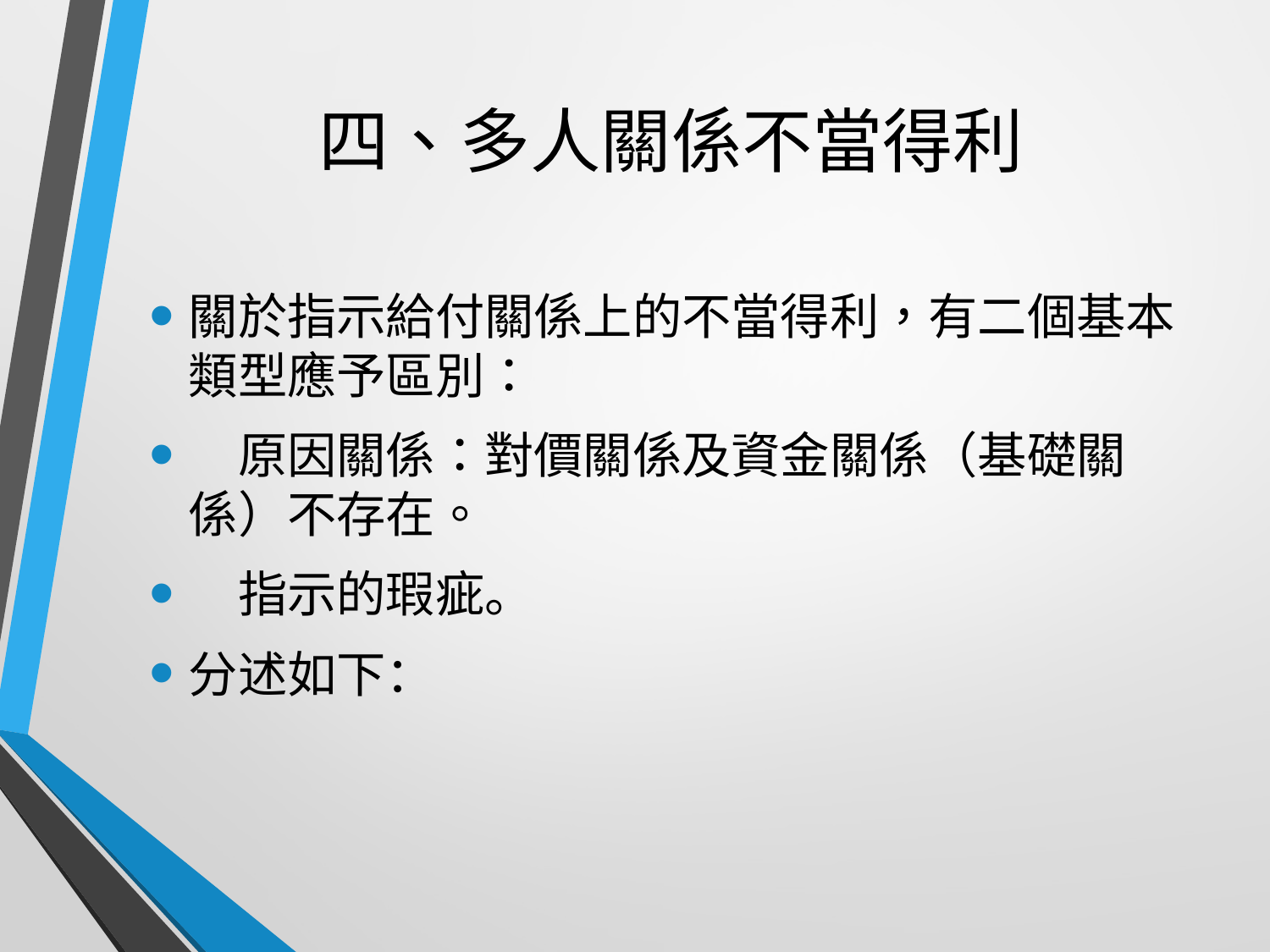

# 四、多人關係不當得利
關於指示給付關係上的不當得利，有二個基本類型應予區別：
　原因關係：對價關係及資金關係（基礎關係）不存在。
　指示的瑕疵。
分述如下：